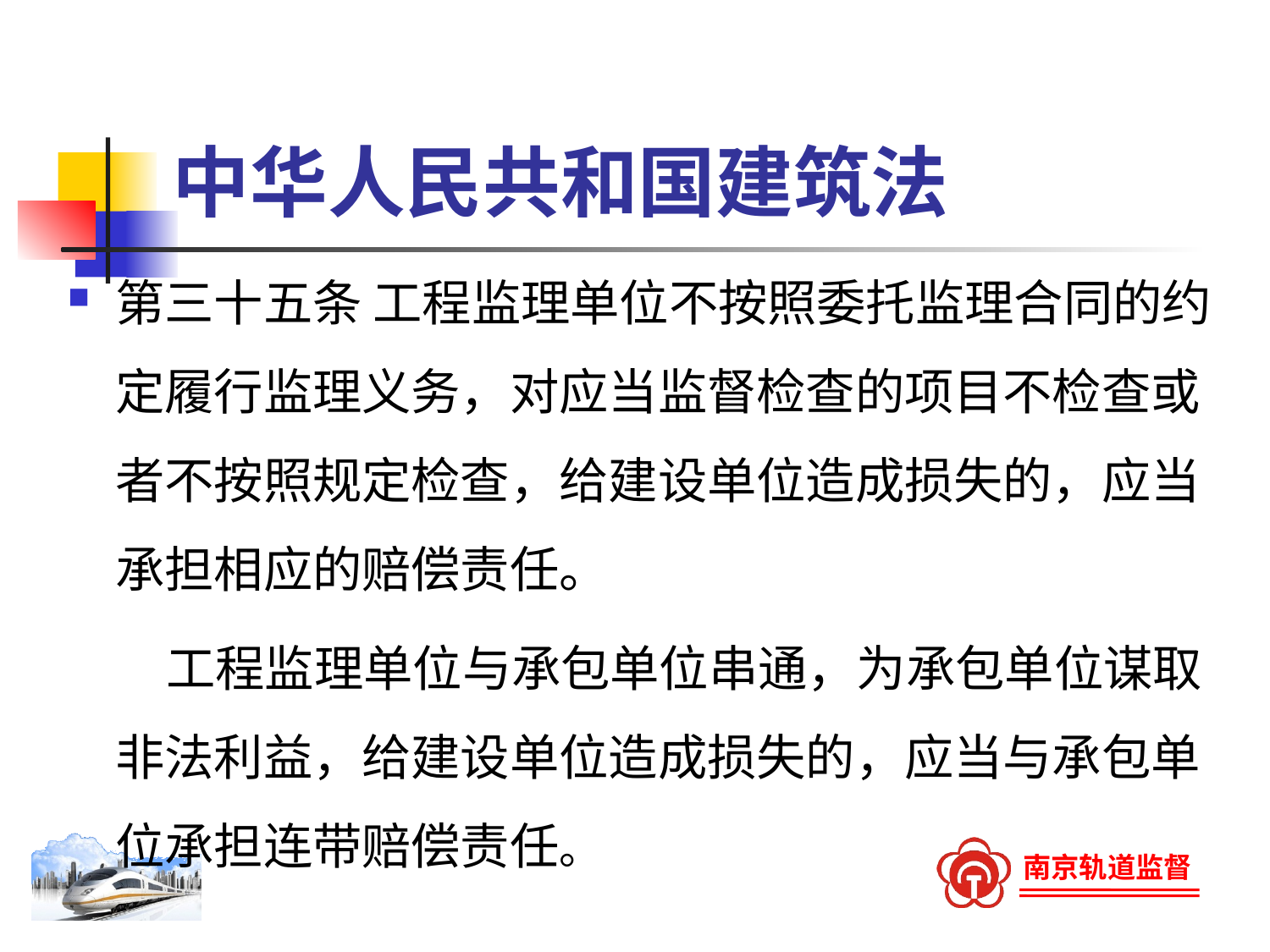

# 中华人民共和国建筑法
第三十五条 工程监理单位不按照委托监理合同的约定履行监理义务，对应当监督检查的项目不检查或者不按照规定检查，给建设单位造成损失的，应当承担相应的赔偿责任。
　　工程监理单位与承包单位串通，为承包单位谋取非法利益，给建设单位造成损失的，应当与承包单位承担连带赔偿责任。